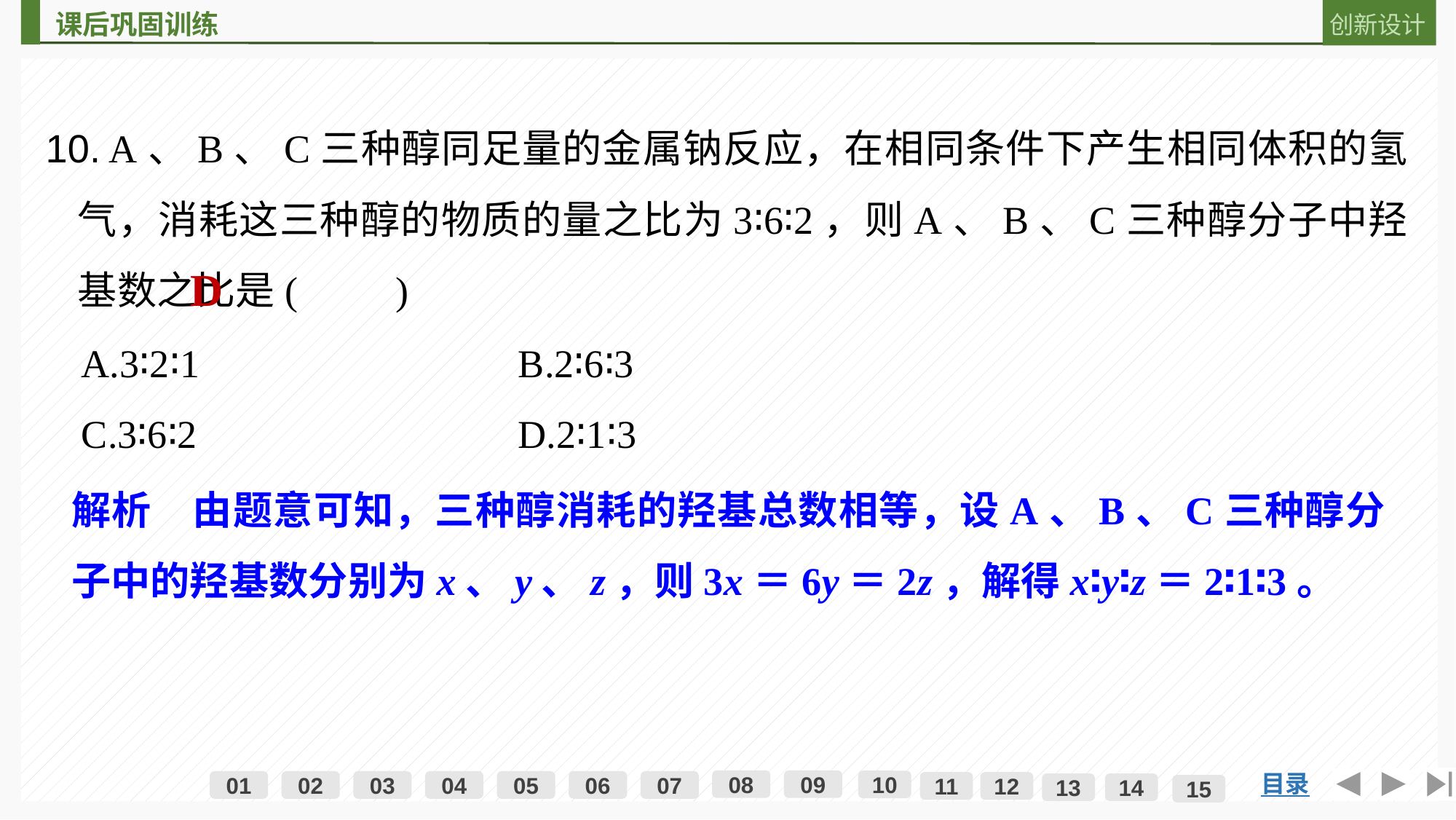

10. A、B、C三种醇同足量的金属钠反应，在相同条件下产生相同体积的氢气，消耗这三种醇的物质的量之比为3∶6∶2，则A、B、C三种醇分子中羟基数之比是(　　)
D
A.3∶2∶1  			B.2∶6∶3
C.3∶6∶2  			D.2∶1∶3
解析　由题意可知，三种醇消耗的羟基总数相等，设A、B、C三种醇分子中的羟基数分别为x、y、z，则3x＝6y＝2z，解得x∶y∶z＝2∶1∶3。